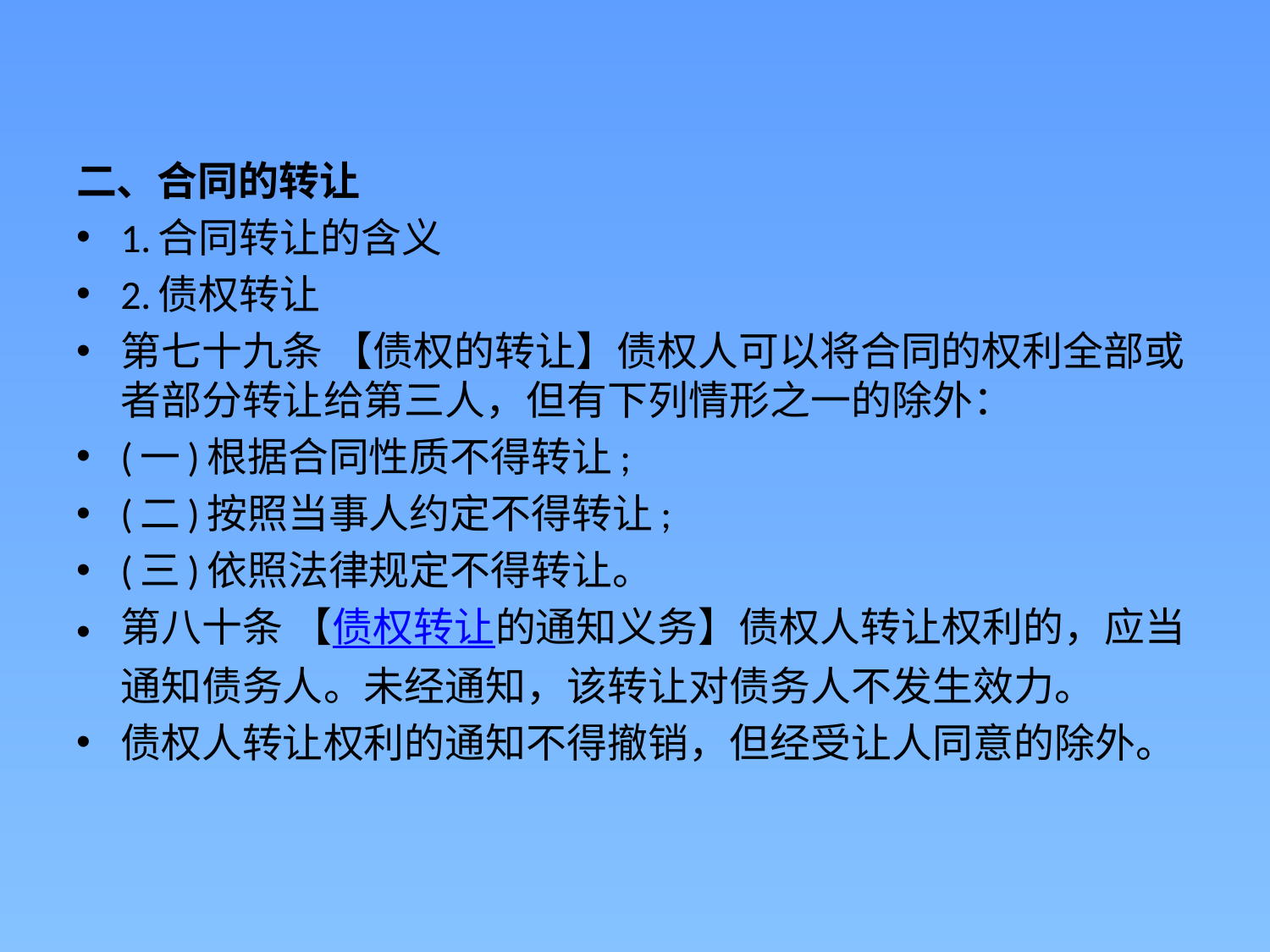

二、合同的转让
1.合同转让的含义
2.债权转让
第七十九条 【债权的转让】债权人可以将合同的权利全部或者部分转让给第三人，但有下列情形之一的除外：
(一)根据合同性质不得转让;
(二)按照当事人约定不得转让;
(三)依照法律规定不得转让。
第八十条 【债权转让的通知义务】债权人转让权利的，应当通知债务人。未经通知，该转让对债务人不发生效力。
债权人转让权利的通知不得撤销，但经受让人同意的除外。